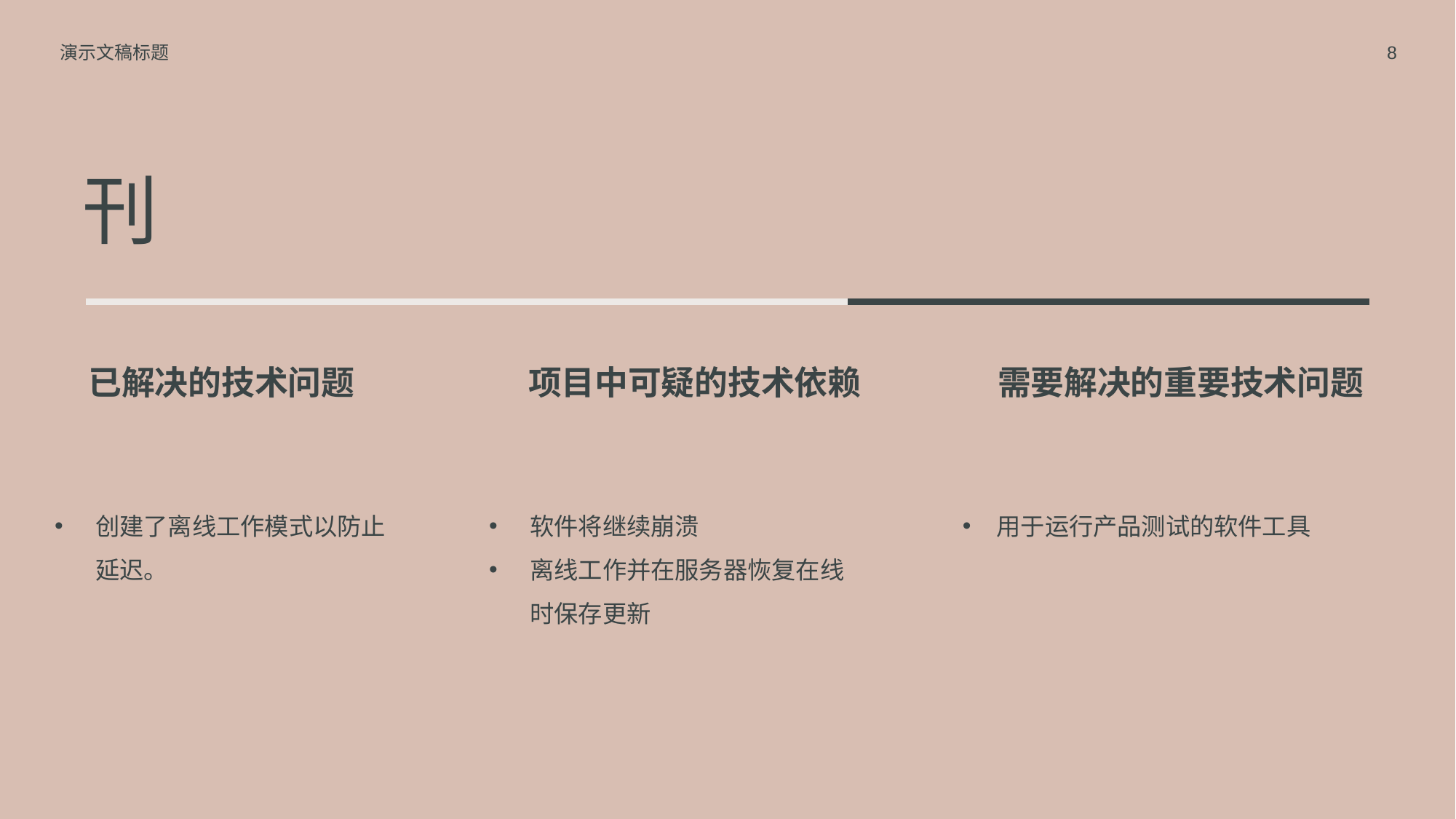

演示文稿标题
8
# 刊
已解决的技术问题

项目中可疑的技术依赖

需要解决的重要技术问题

创建了离线工作模式以防止
延迟。
软件将继续崩溃
离线工作并在服务器恢复在线时保存更新

用于运行产品测试的软件工具